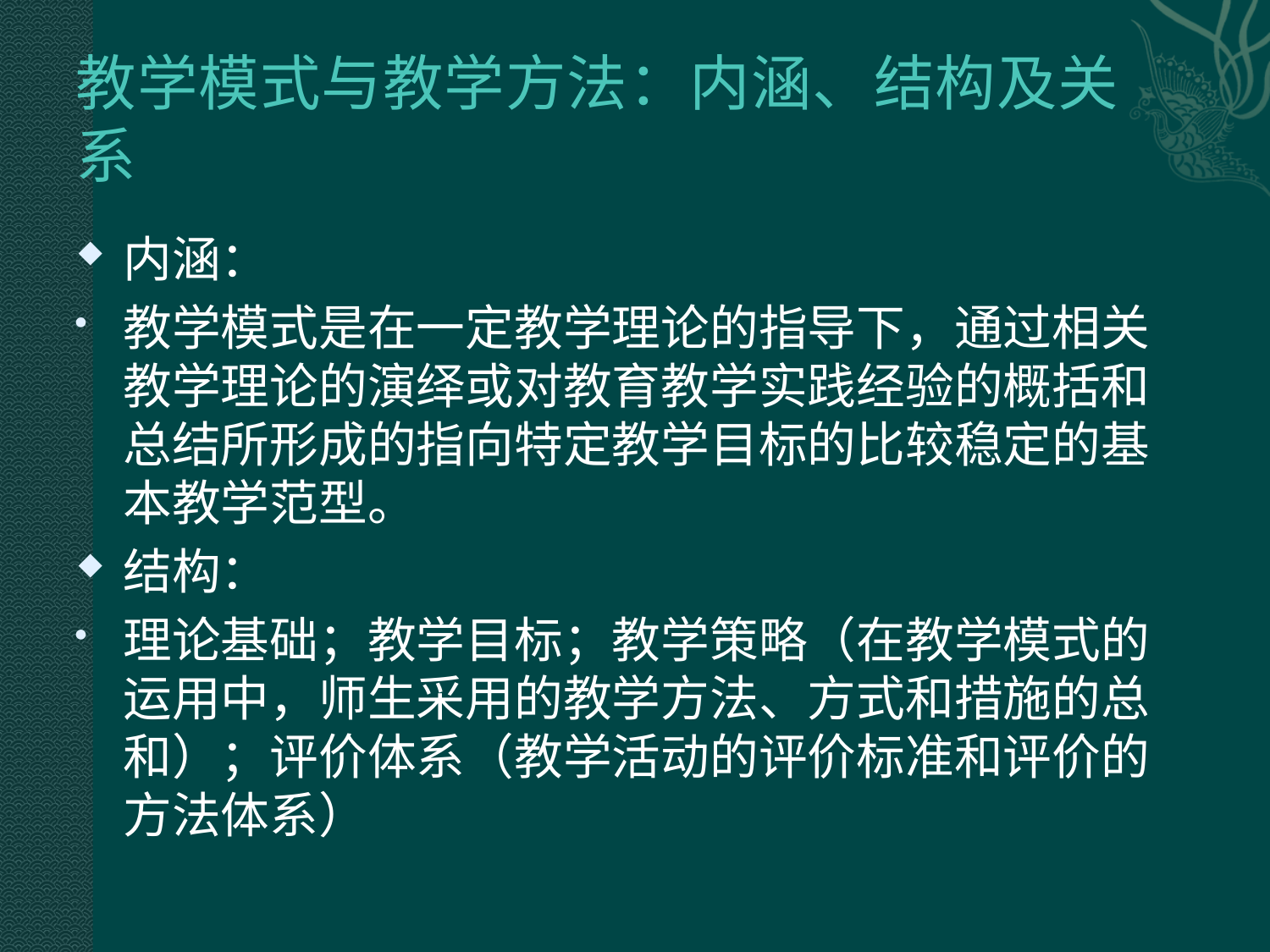

# 教学模式与教学方法：内涵、结构及关系
内涵：
教学模式是在一定教学理论的指导下，通过相关教学理论的演绎或对教育教学实践经验的概括和总结所形成的指向特定教学目标的比较稳定的基本教学范型。
结构：
理论基础；教学目标；教学策略（在教学模式的运用中，师生采用的教学方法、方式和措施的总和）；评价体系（教学活动的评价标准和评价的方法体系）